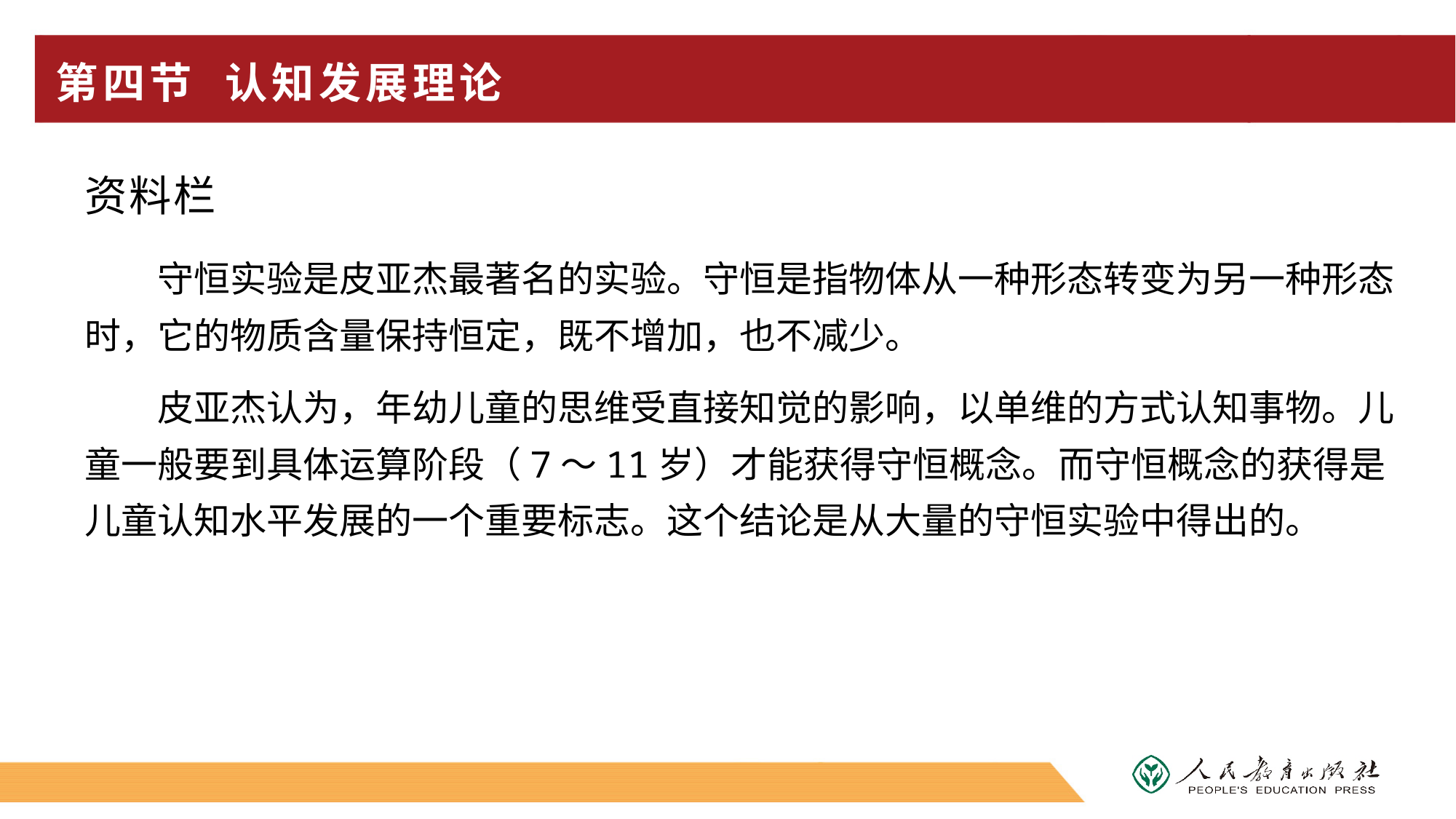

# 第四节  认知发展理论
资料栏
守恒实验是皮亚杰最著名的实验。守恒是指物体从一种形态转变为另一种形态时，它的物质含量保持恒定，既不增加，也不减少。
皮亚杰认为，年幼儿童的思维受直接知觉的影响，以单维的方式认知事物。儿童一般要到具体运算阶段（7～11岁）才能获得守恒概念。而守恒概念的获得是儿童认知水平发展的一个重要标志。这个结论是从大量的守恒实验中得出的。